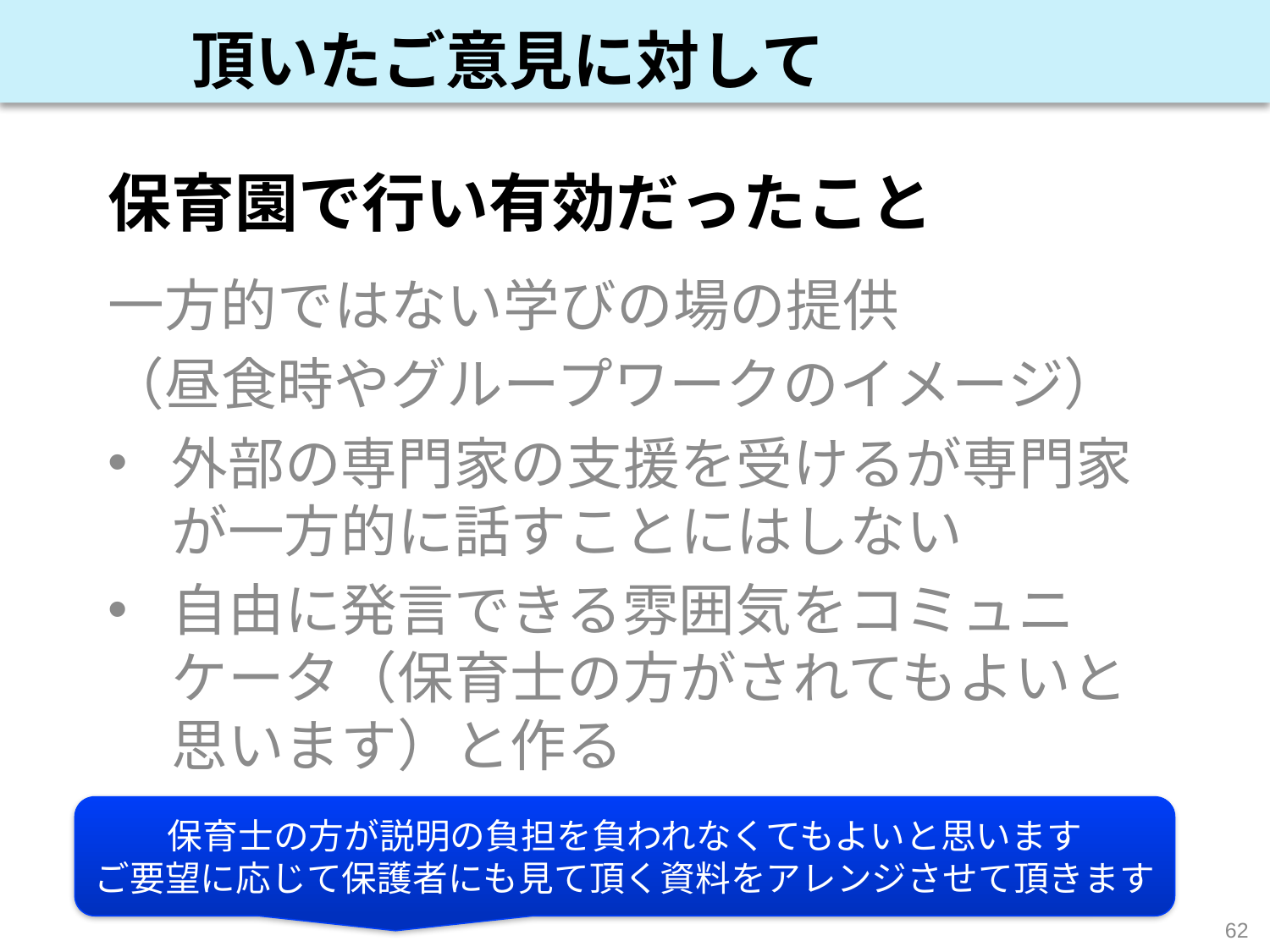

頂いたご意見に対して
# 保育園で行い有効だったこと
一方的ではない学びの場の提供
（昼食時やグループワークのイメージ）
外部の専門家の支援を受けるが専門家が一方的に話すことにはしない
自由に発言できる雰囲気をコミュニケータ（保育士の方がされてもよいと思います）と作る
保育士の方が説明の負担を負われなくてもよいと思います
ご要望に応じて保護者にも見て頂く資料をアレンジさせて頂きます
62